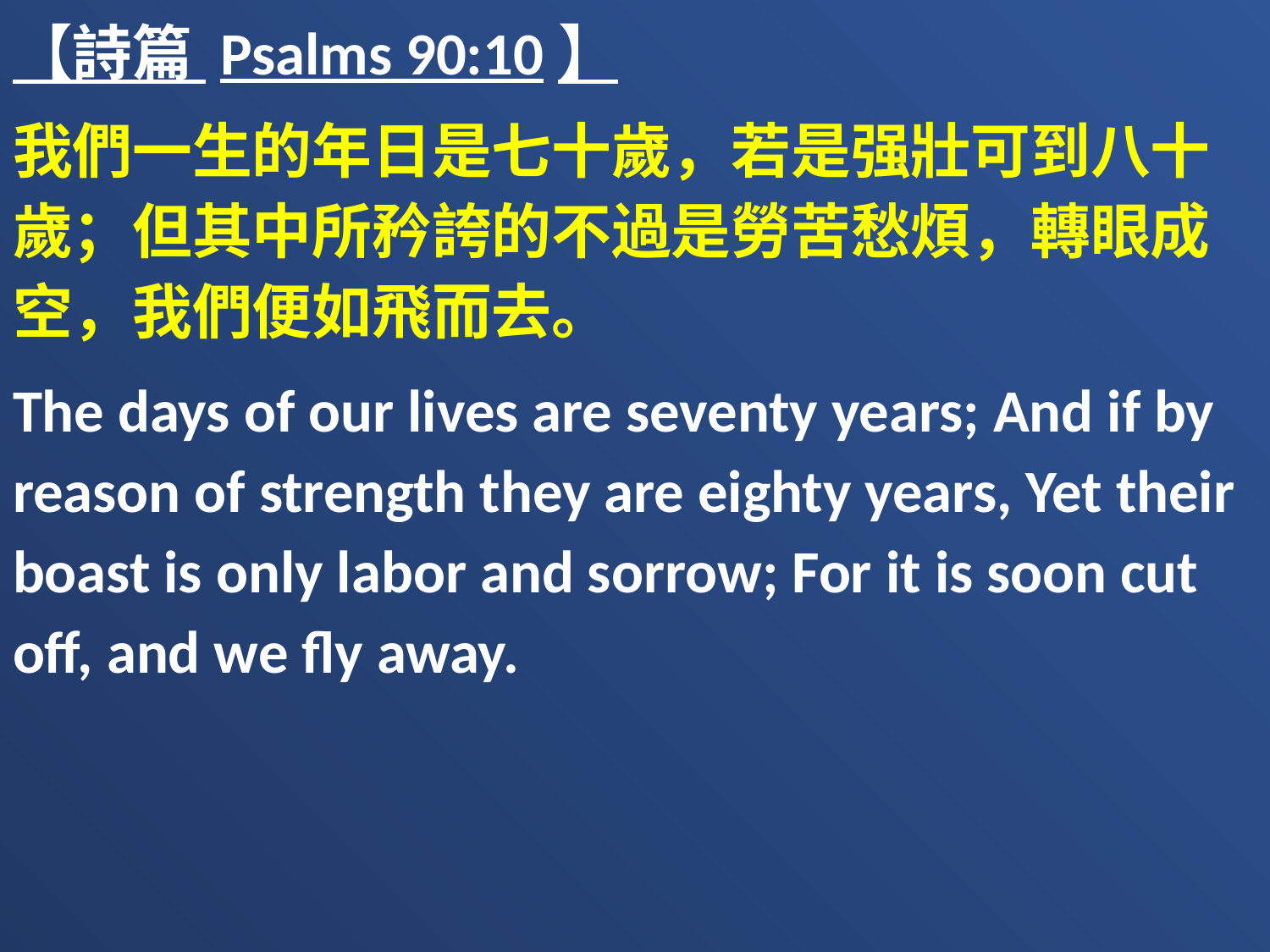

【詩篇 Psalms 90:10】
我們一生的年日是七十歲，若是强壯可到八十歲；但其中所矜誇的不過是勞苦愁煩，轉眼成空，我們便如飛而去。
The days of our lives are seventy years; And if by reason of strength they are eighty years, Yet their boast is only labor and sorrow; For it is soon cut off, and we fly away.